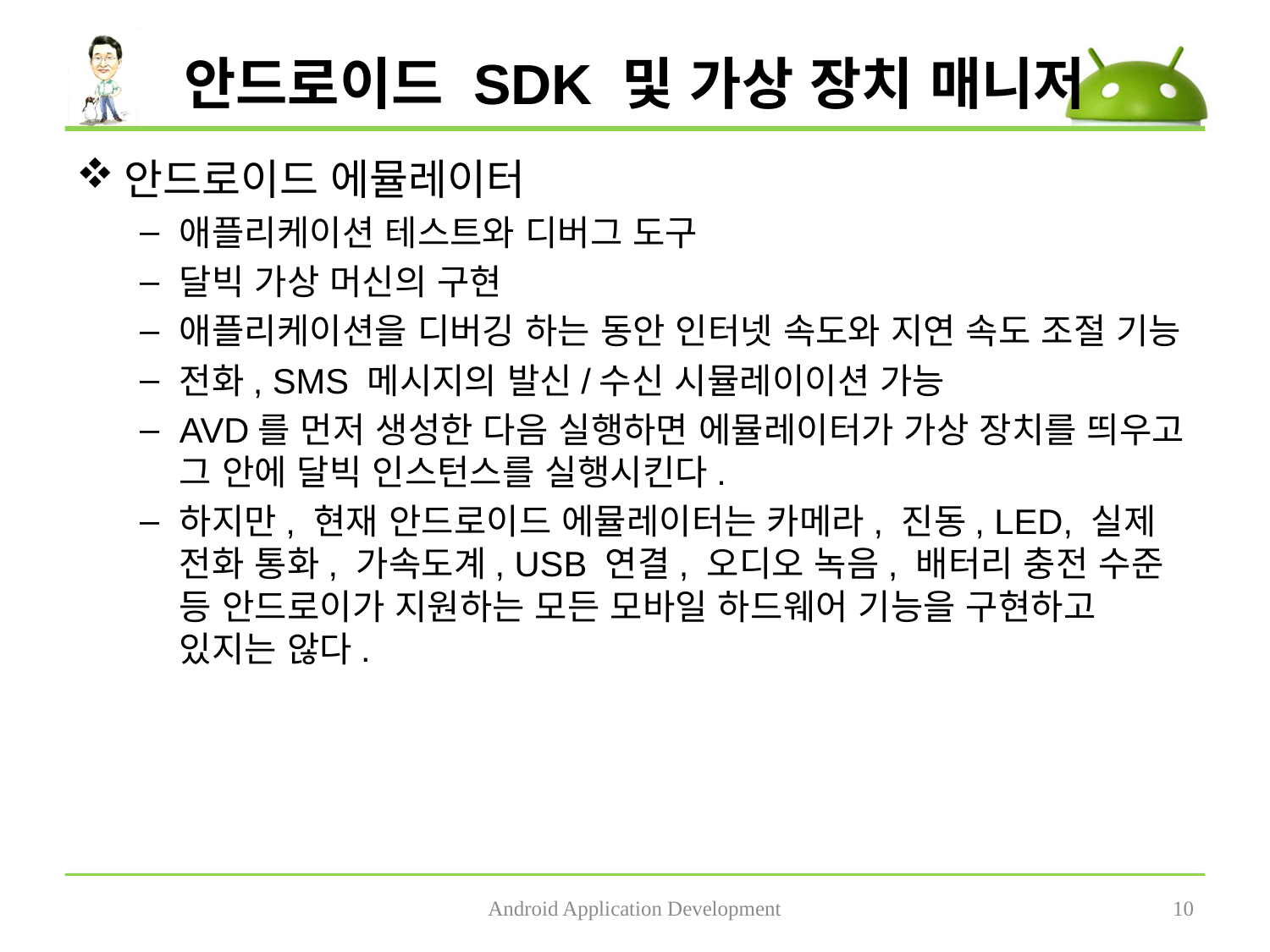

# 안드로이드 SDK 및 가상 장치 매니저
안드로이드 에뮬레이터
애플리케이션 테스트와 디버그 도구
달빅 가상 머신의 구현
애플리케이션을 디버깅 하는 동안 인터넷 속도와 지연 속도 조절 기능
전화, SMS 메시지의 발신/수신 시뮬레이이션 가능
AVD를 먼저 생성한 다음 실행하면 에뮬레이터가 가상 장치를 띄우고 그 안에 달빅 인스턴스를 실행시킨다.
하지만, 현재 안드로이드 에뮬레이터는 카메라, 진동, LED, 실제 전화 통화, 가속도계, USB 연결, 오디오 녹음, 배터리 충전 수준 등 안드로이가 지원하는 모든 모바일 하드웨어 기능을 구현하고 있지는 않다.
Android Application Development
10